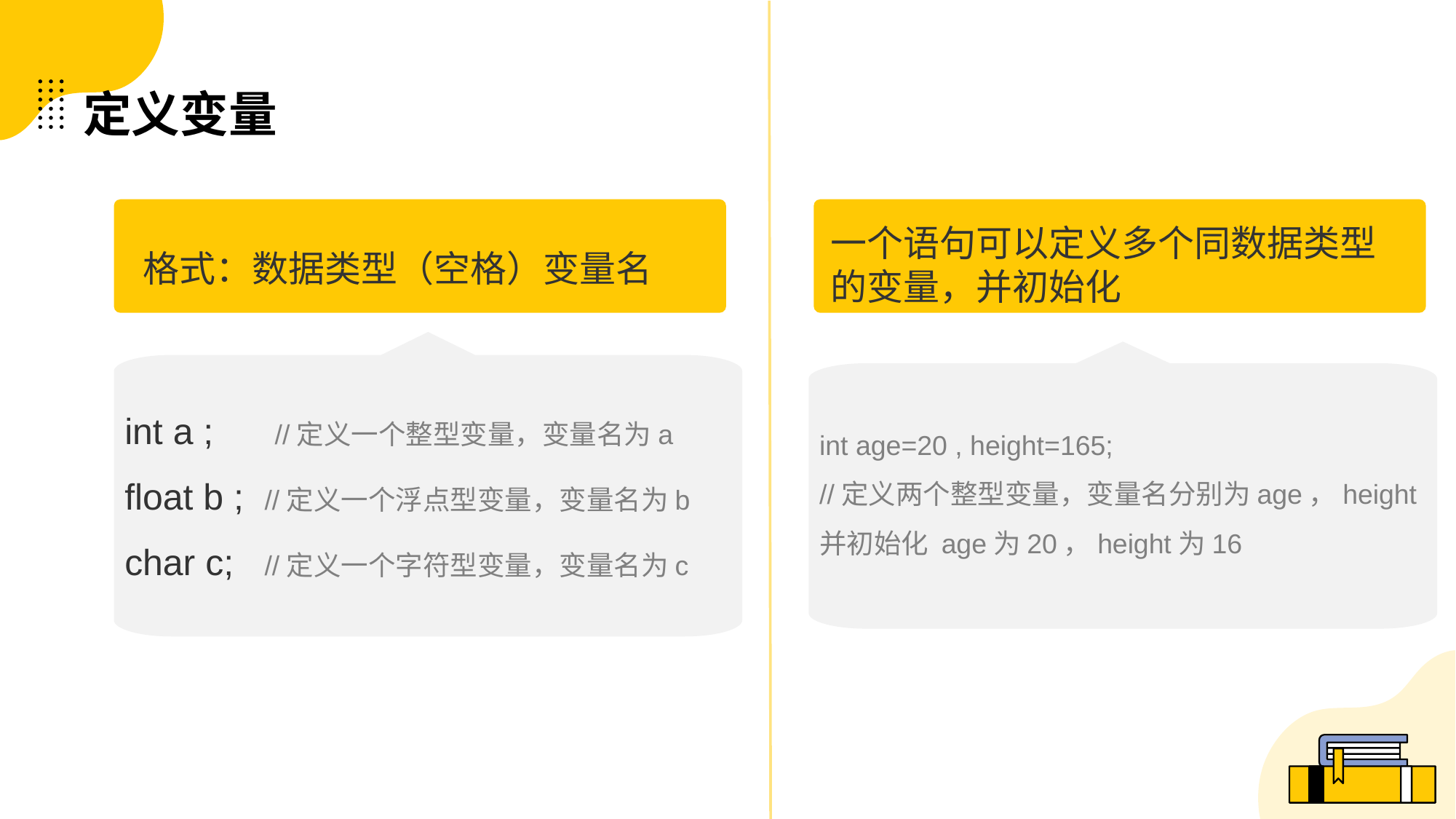

# 定义变量

一个语句可以定义多个同数据类型
的变量，并初始化

格式：数据类型（空格）变量名
int a ;       //定义一个整型变量，变量名为a
float b ;  //定义一个浮点型变量，变量名为b
char c;   //定义一个字符型变量，变量名为c
int age=20 , height=165;
//定义两个整型变量，变量名分别为age，height并初始化 age为20，height为16
型变量，变量名为a
char c;   /定义一个char型变量，变量名为c
模板元编程
定义一个float型变量，变量名为f